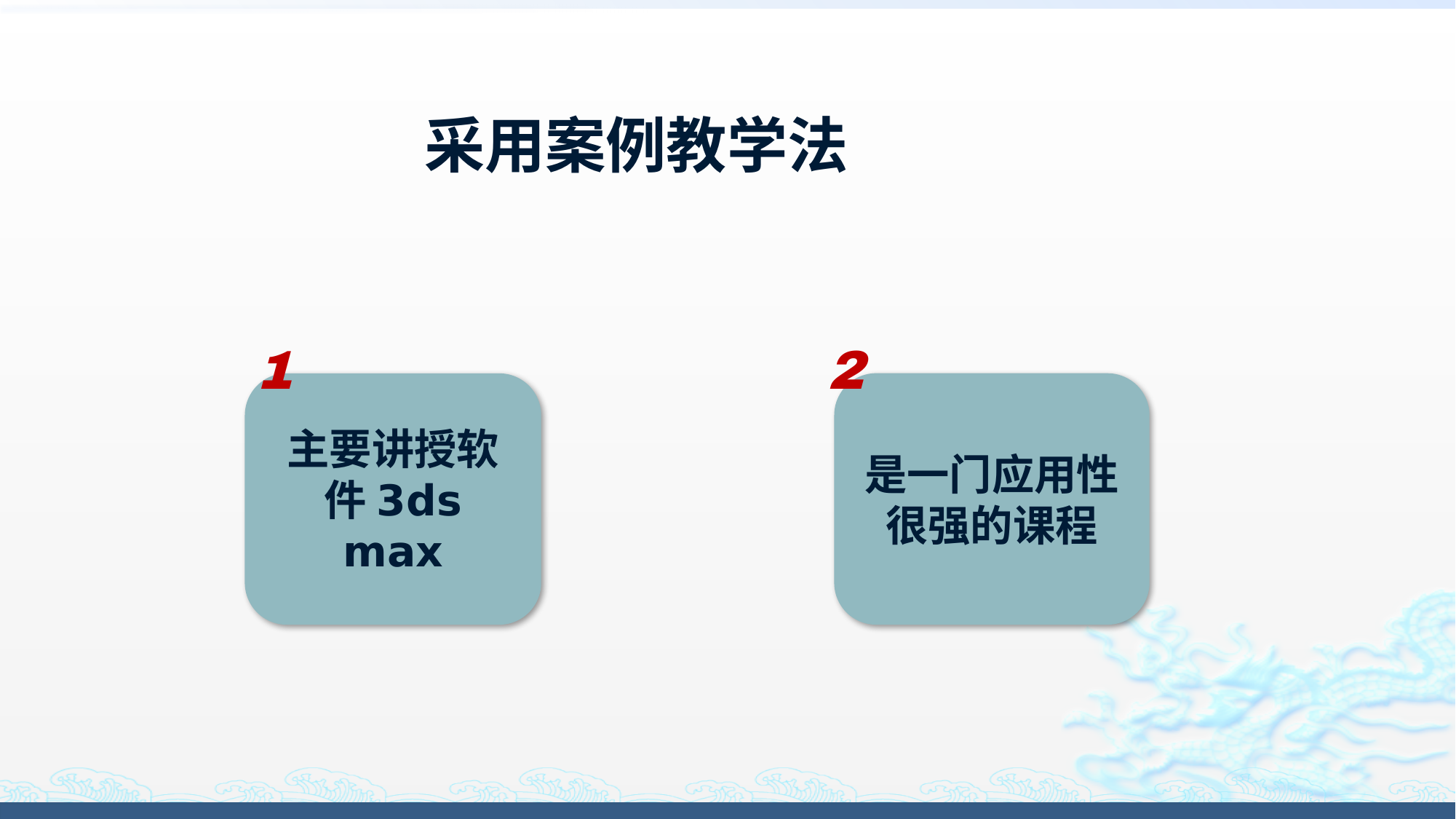

# 采用案例教学法
1
主要讲授软件3ds max
2
是一门应用性很强的课程